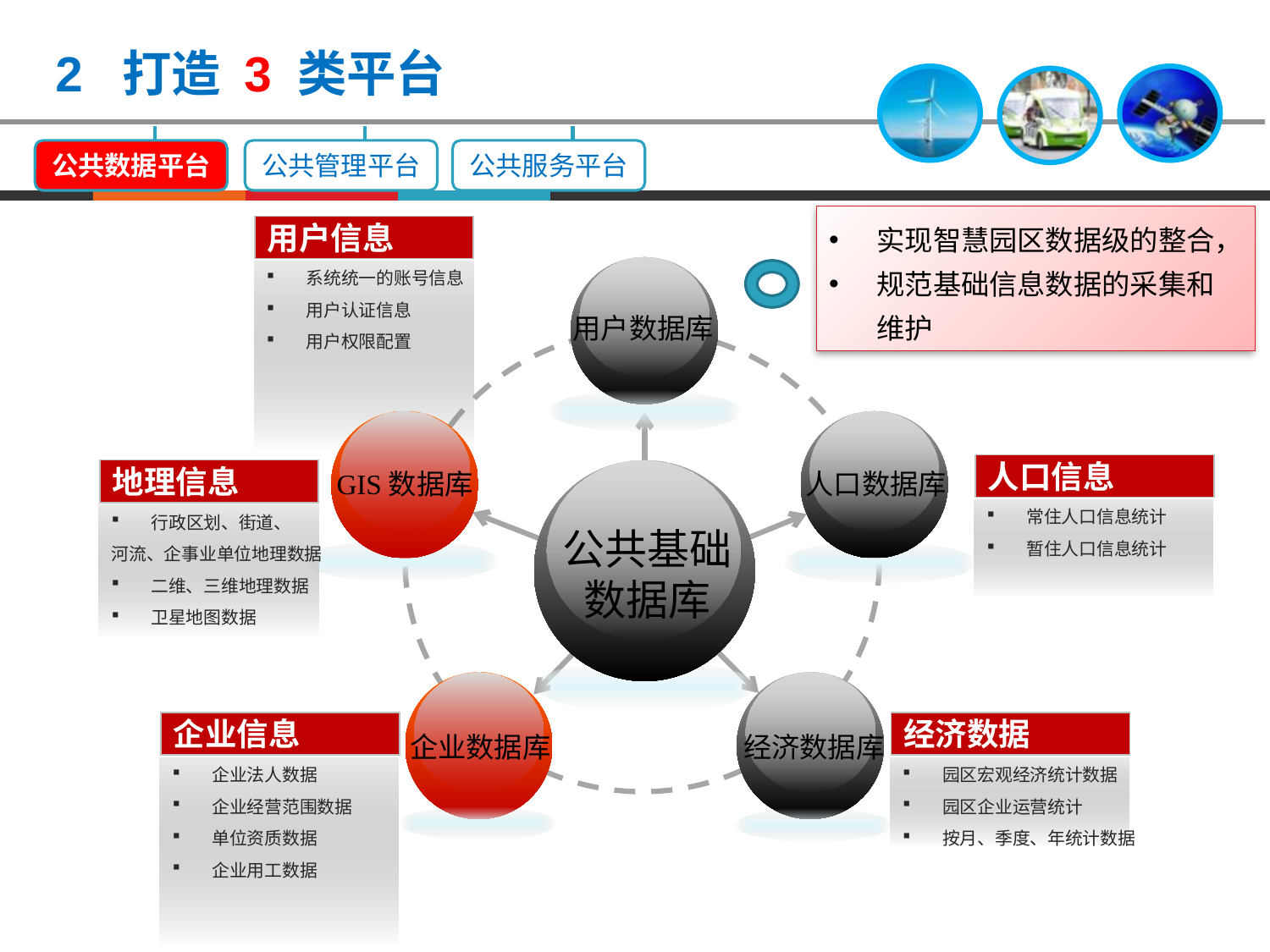

2  打造 3 类平台

公共数据平台
公共管理平台
公共服务平台
实现智慧园区数据级的整合，
规范基础信息数据的采集和维护
用户信息

系统统一的账号信息
用户认证信息
用户权限配置
用户数据库

人口信息
地理信息
GIS数据库

人口数据库
常住人口信息统计
暂住人口信息统计

行政区划、街道、
河流、企事业单位地理数据
二维、三维地理数据
卫星地图数据

公共基础数据库

企业信息
经济数据
企业数据库
经济数据库
企业法人数据
企业经营范围数据
单位资质数据
企业用工数据

园区宏观经济统计数据
园区企业运营统计
按月、季度、年统计数据